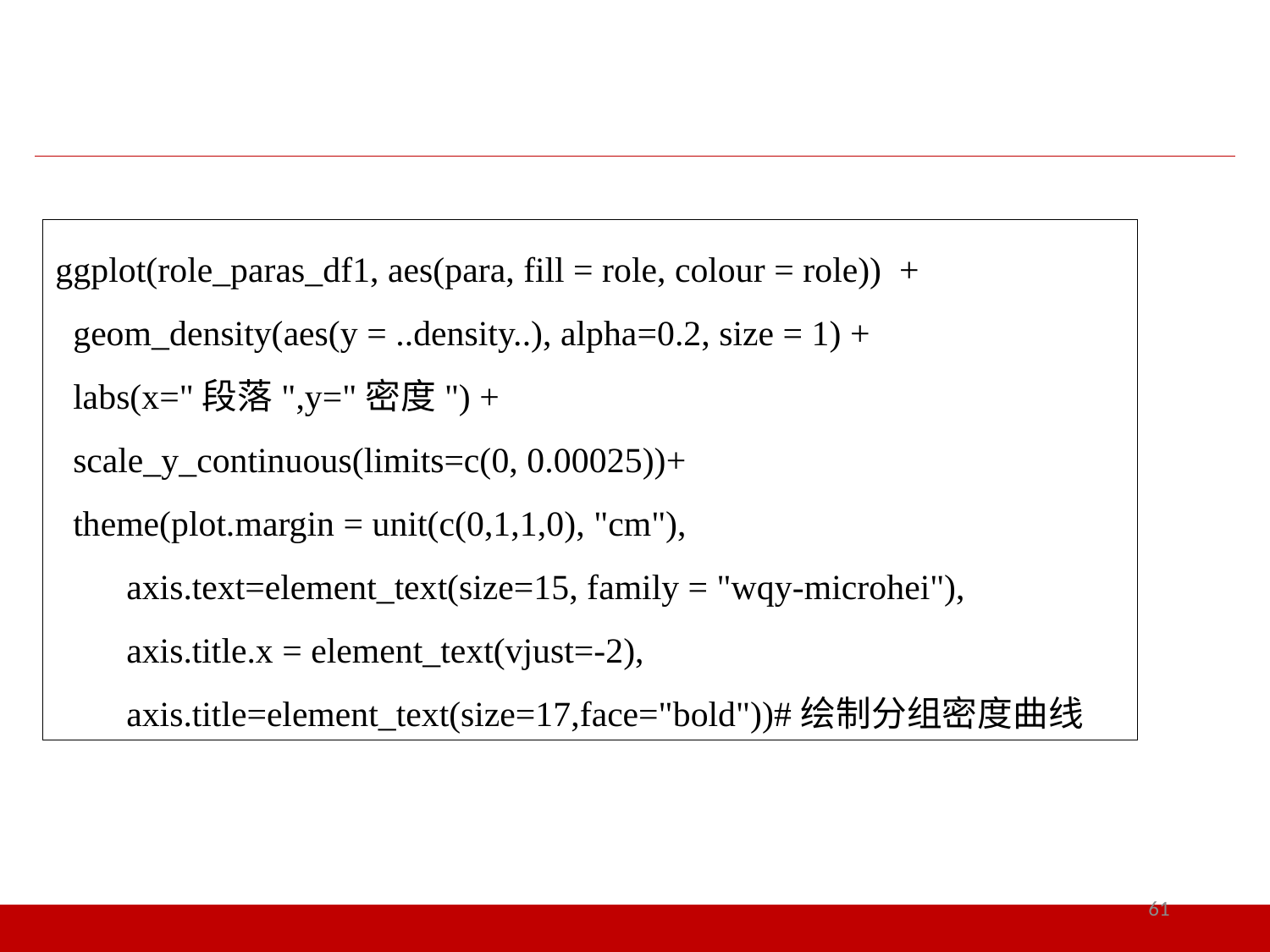

ggplot(role_paras_df1, aes(para, fill = role, colour = role))  +
  geom_density(aes(y = ..density..), alpha=0.2, size = 1) +
  labs(x="段落",y="密度") +
  scale_y_continuous(limits=c(0, 0.00025))+
  theme(plot.margin = unit(c(0,1,1,0), "cm"),
        axis.text=element_text(size=15, family = "wqy-microhei"),
        axis.title.x = element_text(vjust=-2),
        axis.title=element_text(size=17,face="bold"))#绘制分组密度曲线
61